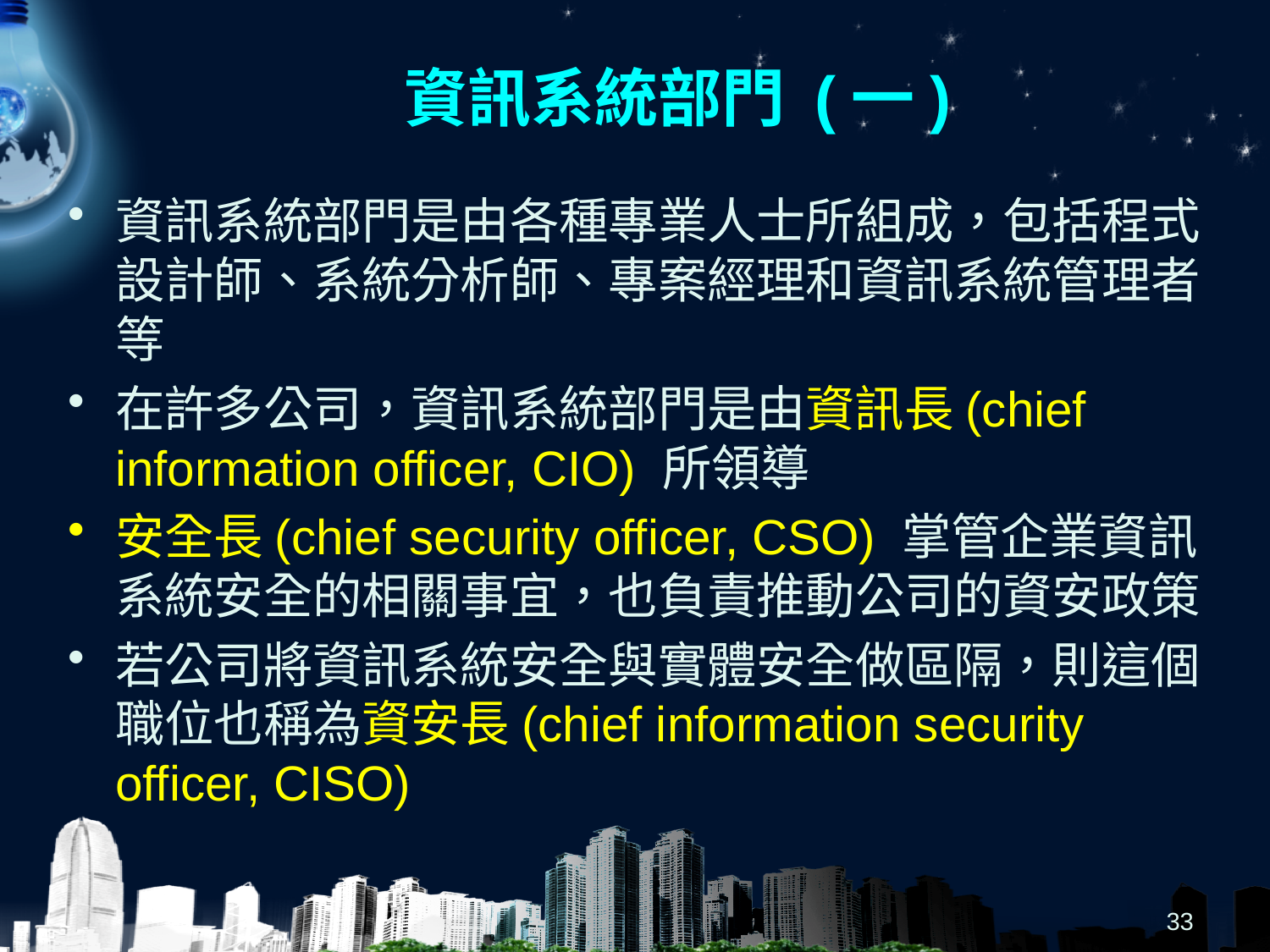

# 資訊系統部門 (一)
資訊系統部門是由各種專業人士所組成，包括程式設計師、系統分析師、專案經理和資訊系統管理者等
在許多公司，資訊系統部門是由資訊長(chief information officer, CIO) 所領導
安全長(chief security officer, CSO) 掌管企業資訊系統安全的相關事宜，也負責推動公司的資安政策
若公司將資訊系統安全與實體安全做區隔，則這個職位也稱為資安長(chief information security officer, CISO)
33